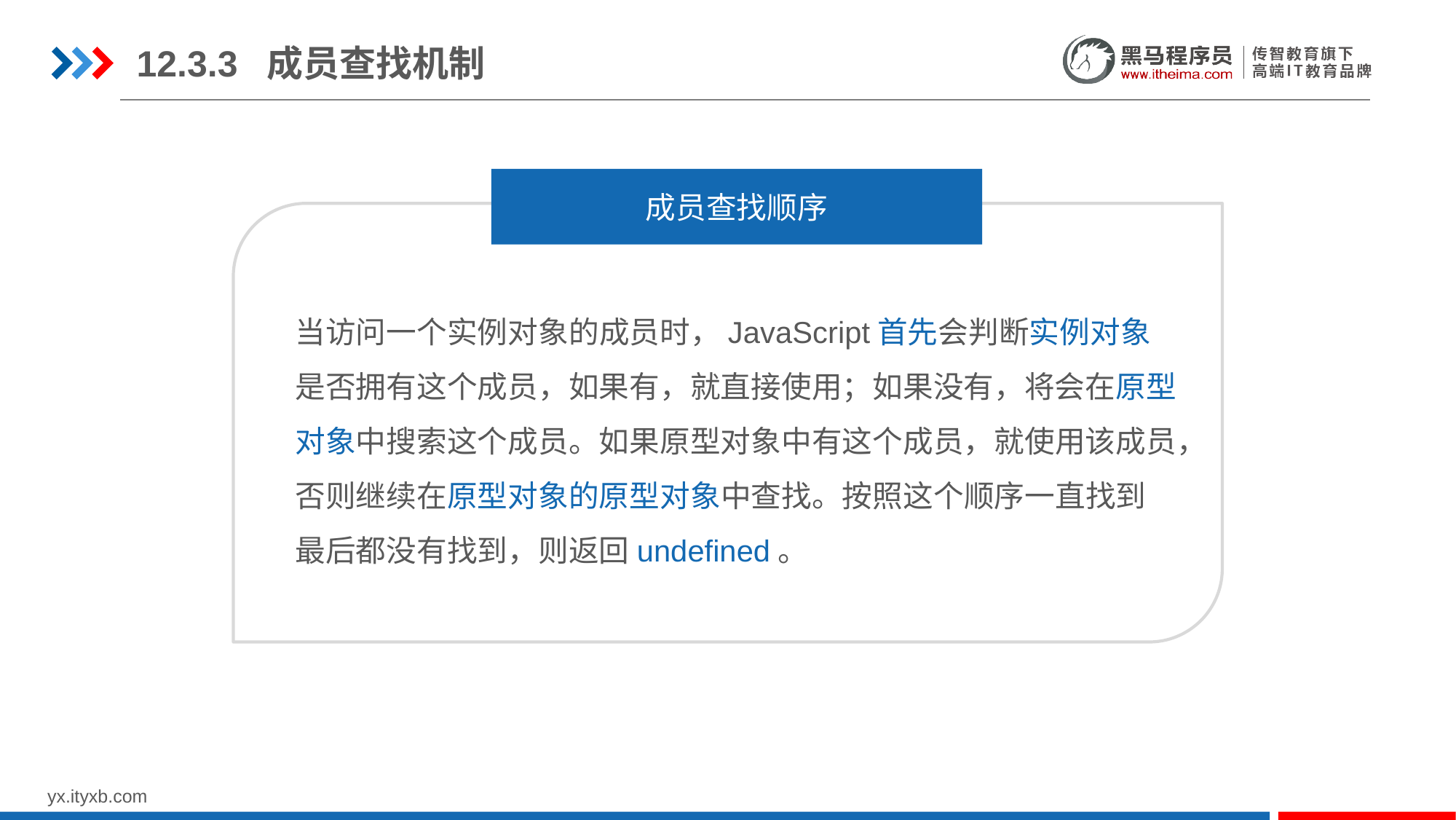

12.3.3  成员查找机制
成员查找顺序

当访问一个实例对象的成员时，JavaScript首先会判断实例对象是否拥有这个成员，如果有，就直接使用；如果没有，将会在原型对象中搜索这个成员。如果原型对象中有这个成员，就使用该成员，否则继续在原型对象的原型对象中查找。按照这个顺序一直找到最后都没有找到，则返回undefined。